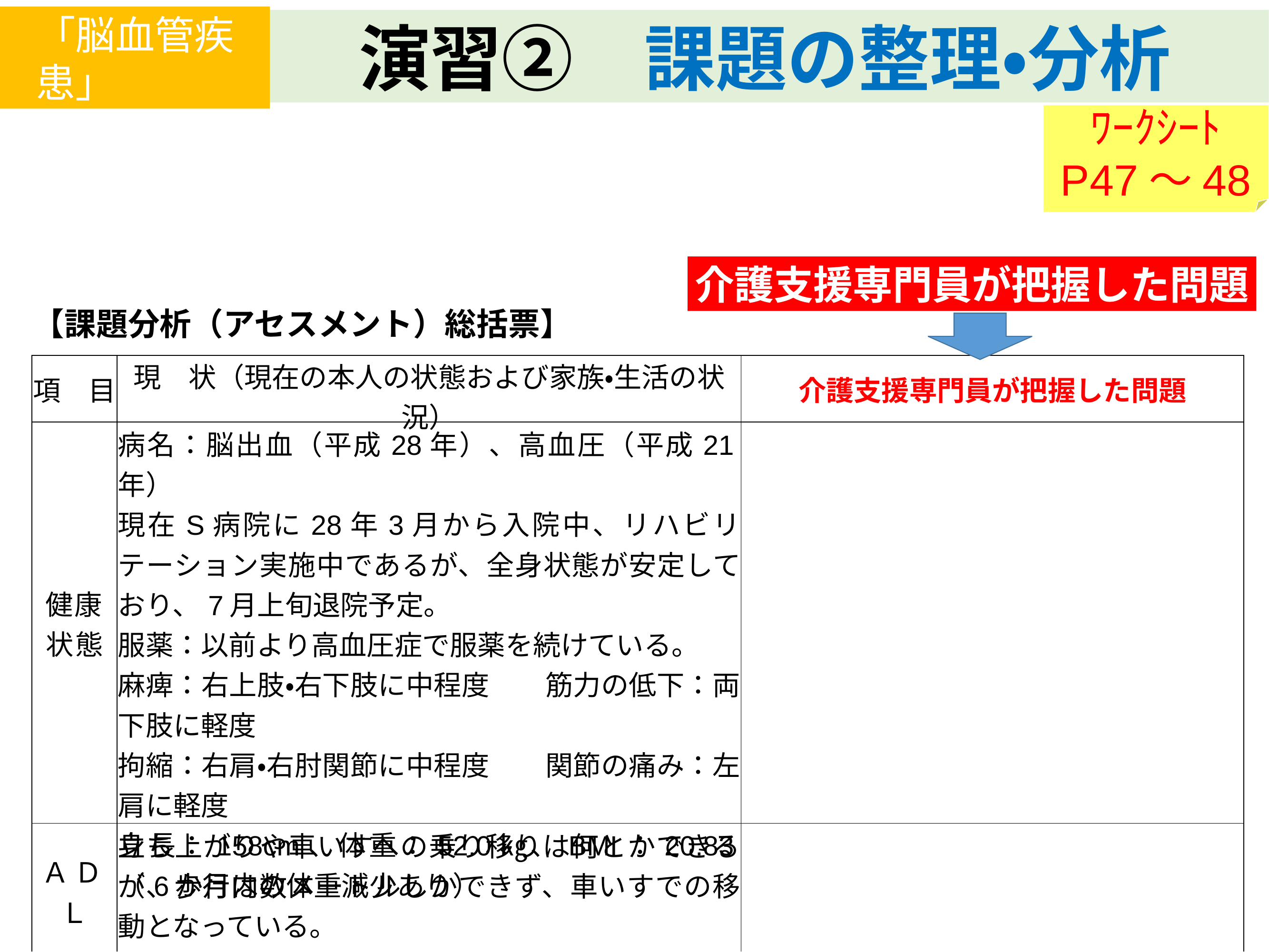

「脳血管疾患」
　演習②　課題の整理・分析
ﾜｰｸｼｰﾄ
P47～48
介護支援専門員が把握した問題
【課題分析（アセスメント）総括票】

| 項　目 | 現　状（現在の本人の状態および家族・生活の状況） | 介護支援専門員が把握した問題 |
| --- | --- | --- |
| 健康状態 | 病名：脳出血（平成28年）、高血圧（平成21年） 現在S病院に28年3月から入院中、リハビリテーション実施中であるが、全身状態が安定しており、7月上旬退院予定。 服薬：以前より高血圧症で服薬を続けている。 麻痺：右上肢・右下肢に中程度　　筋力の低下：両下肢に軽度 拘縮：右肩・右肘関節に中程度　　関節の痛み：左肩に軽度　　　　　 身長：158cm、体重：52.0㎏、BMI：20.83（6か月内の体重減少あり） |  |
| ＡＤＬ | 立ち上がりや車いすへの乗り移りは何とかできるが、歩行は数メートルしかできず、車いすでの移動となっている。 入浴は介助入浴。トイレには職員に連れて行って |  |